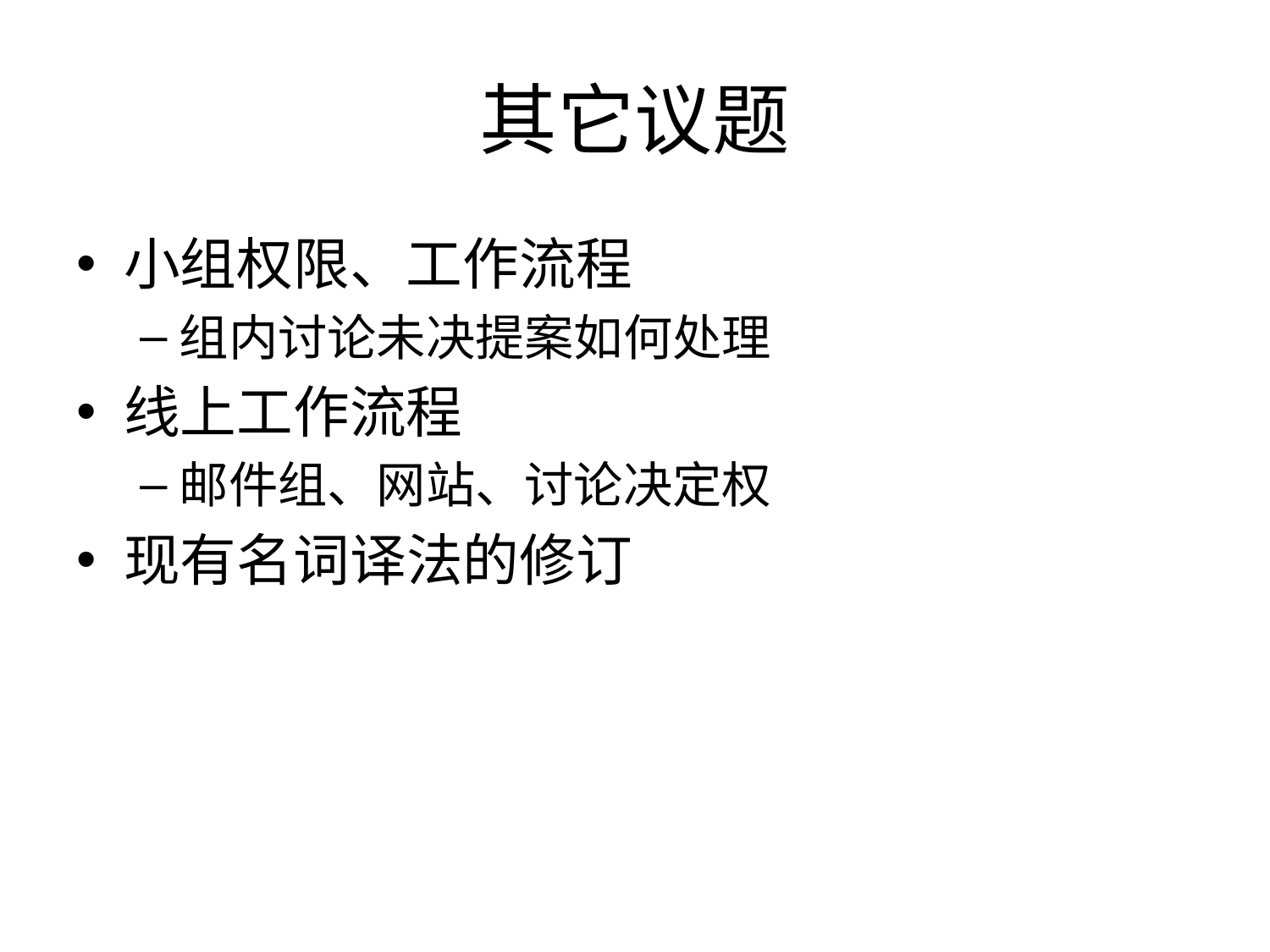

# 其它议题
小组权限、工作流程
组内讨论未决提案如何处理
线上工作流程
邮件组、网站、讨论决定权
现有名词译法的修订